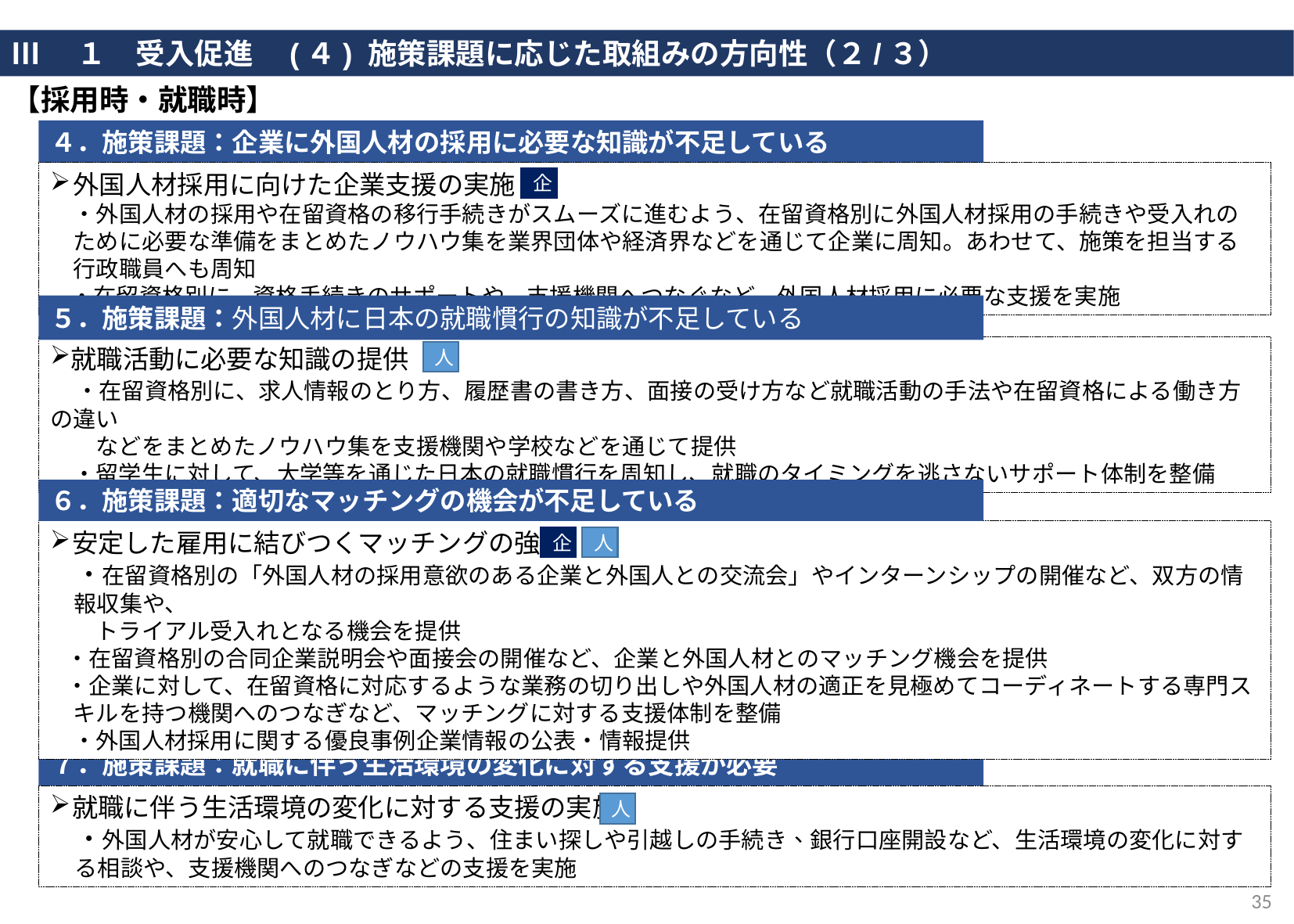

Ⅲ　１　受入促進　(４) 施策課題に応じた取組みの方向性（２/３）
【採用時・就職時】
４．施策課題：企業に外国人材の採用に必要な知識が不足している
外国人材採用に向けた企業支援の実施
・外国人材の採用や在留資格の移行手続きがスムーズに進むよう、在留資格別に外国人材採用の手続きや受入れのために必要な準備をまとめたノウハウ集を業界団体や経済界などを通じて企業に周知。あわせて、施策を担当する行政職員へも周知
   ・在留資格別に、資格手続きのサポートや、支援機関へつなぐなど、外国人材採用に必要な支援を実施
企
５．施策課題：外国人材に日本の就職慣行の知識が不足している
就職活動に必要な知識の提供
　・在留資格別に、求人情報のとり方、履歴書の書き方、面接の受け方など就職活動の手法や在留資格による働き方の違い
　　などをまとめたノウハウ集を支援機関や学校などを通じて提供
　・留学生に対して、大学等を通じた日本の就職慣行を周知し、就職のタイミングを逃さないサポート体制を整備
人
６．施策課題：適切なマッチングの機会が不足している
安定した雇用に結びつくマッチングの強化
　・在留資格別の「外国人材の採用意欲のある企業と外国人との交流会」やインターンシップの開催など、双方の情報収集や、
　　トライアル受入れとなる機会を提供
  ・在留資格別の合同企業説明会や面接会の開催など、企業と外国人材とのマッチング機会を提供
  ・企業に対して、在留資格に対応するような業務の切り出しや外国人材の適正を見極めてコーディネートする専門スキルを持つ機関へのつなぎなど、マッチングに対する支援体制を整備
　・外国人材採用に関する優良事例企業情報の公表・情報提供
企
人
７．施策課題：就職に伴う生活環境の変化に対する支援が必要
就職に伴う生活環境の変化に対する支援の実施
　・外国人材が安心して就職できるよう、住まい探しや引越しの手続き、銀行口座開設など、生活環境の変化に対する相談や、支援機関へのつなぎなどの支援を実施
人
35